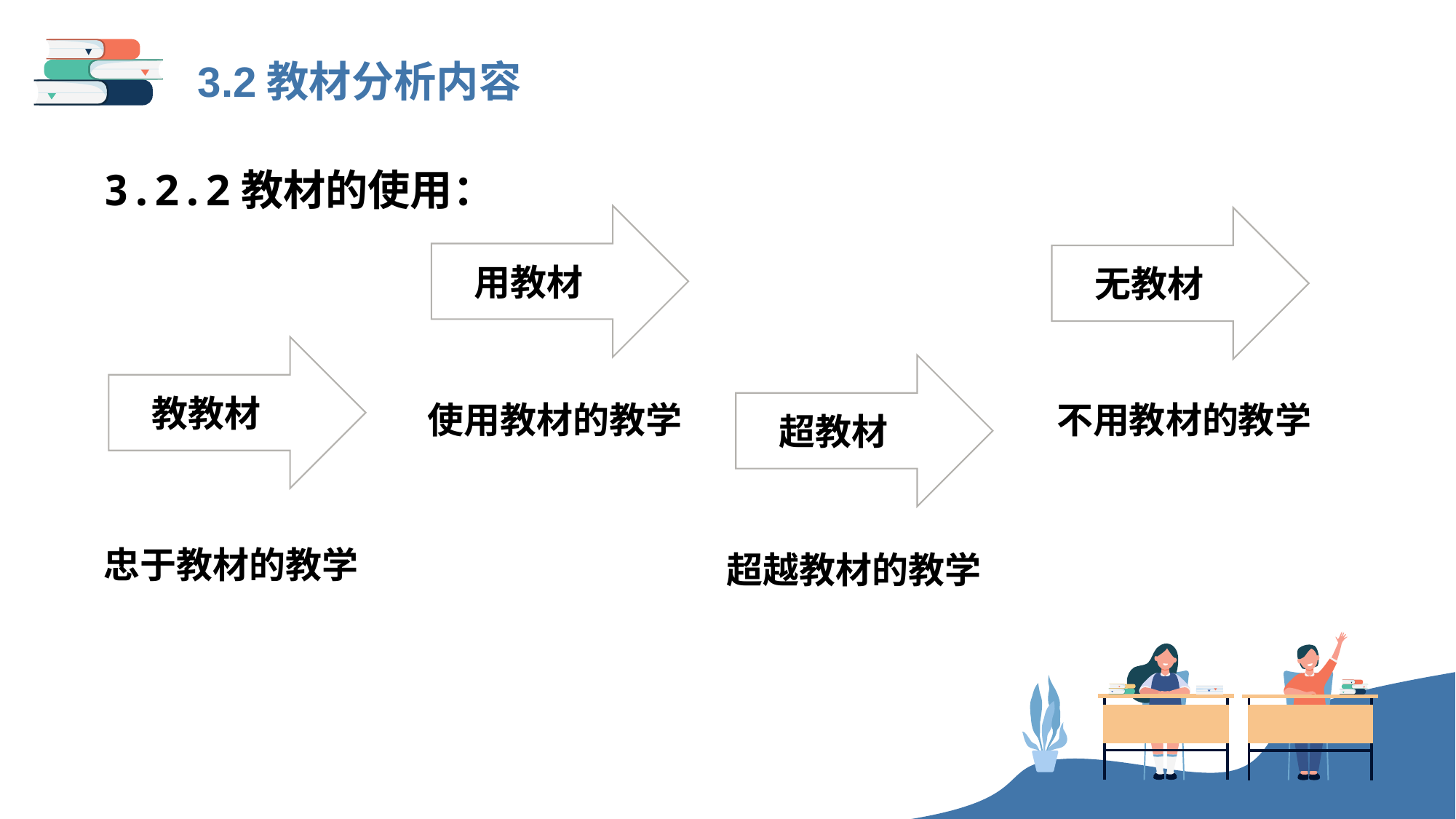

3.2教材分析内容
3.2.2教材的使用：

用教材
无教材

教教材

使用教材的教学
不用教材的教学
超教材
忠于教材的教学
超越教材的教学